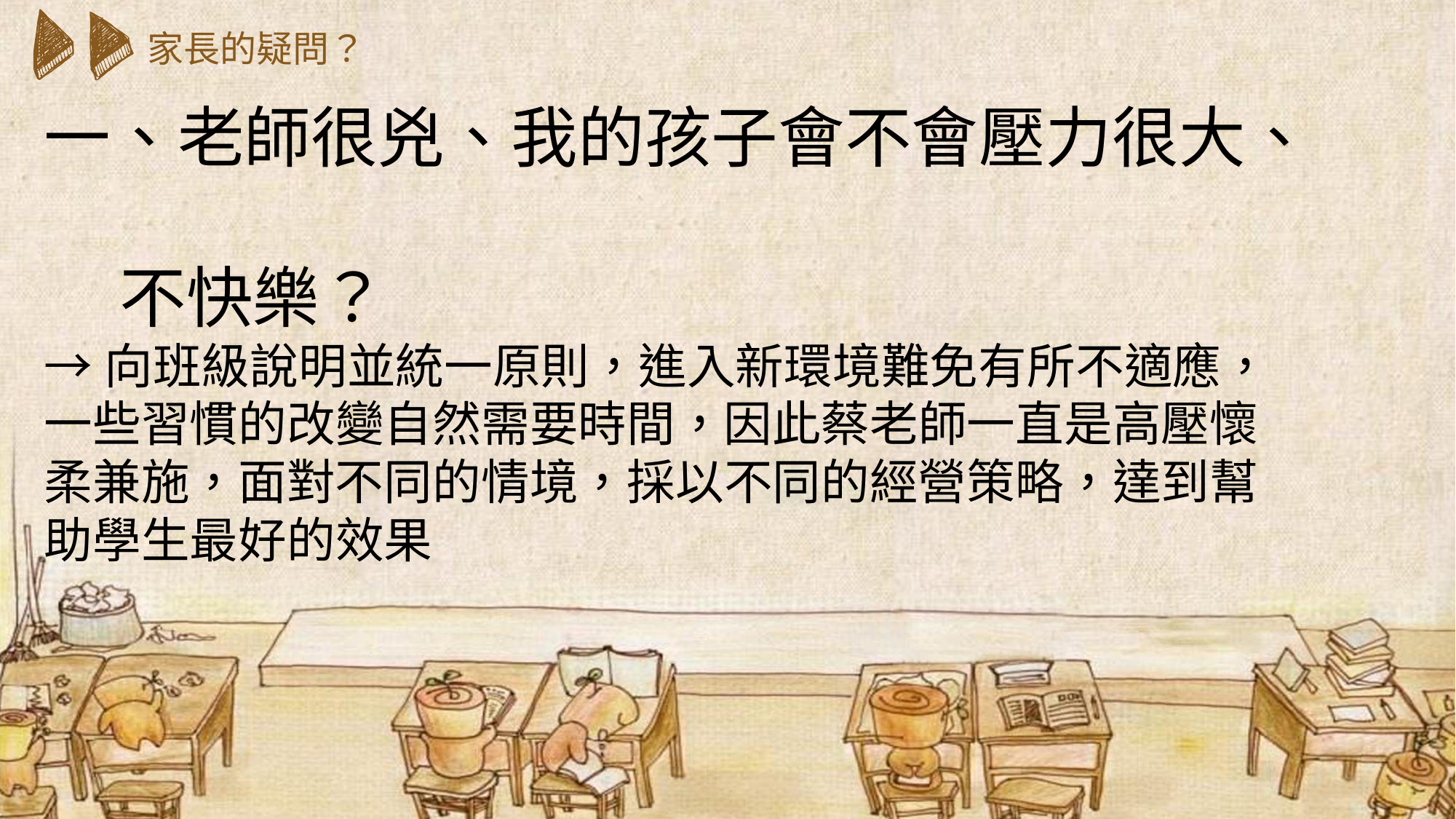

家長的疑問？
一、老師很兇、我的孩子會不會壓力很大、
    不快樂？
→向班級說明並統一原則，進入新環境難免有所不適應，一些習慣的改變自然需要時間，因此蔡老師一直是高壓懷柔兼施，面對不同的情境，採以不同的經營策略，達到幫助學生最好的效果